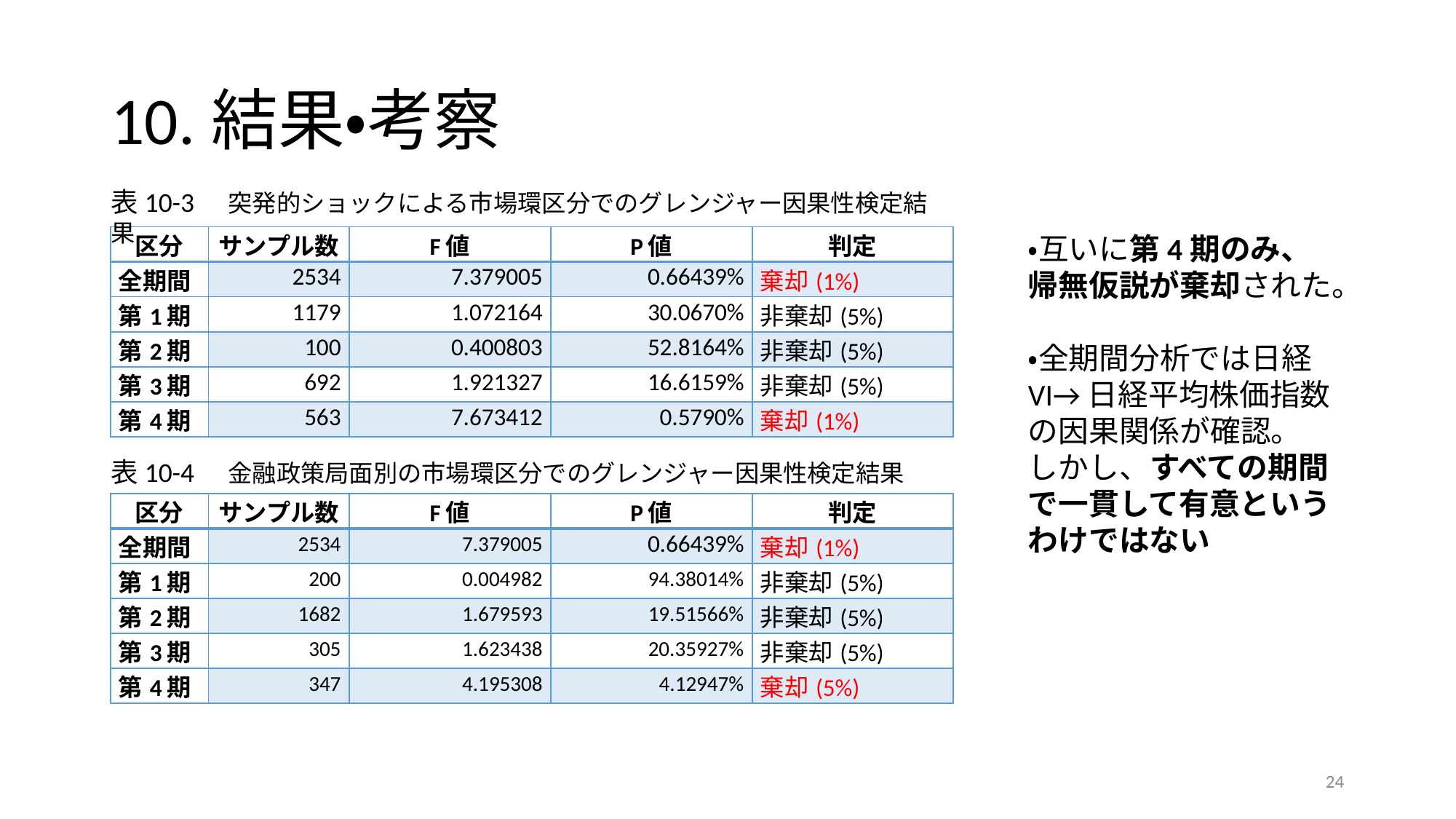

# 10.結果・考察
表10-3　突発的ショックによる市場環区分でのグレンジャー因果性検定結果
・互いに第4期のみ、帰無仮説が棄却された。

・全期間分析では日経VI→日経平均株価指数の因果関係が確認。
しかし、すべての期間で一貫して有意というわけではない
| 区分 | サンプル数 | F値 | P値 | 判定 |
| --- | --- | --- | --- | --- |
| 全期間 | 2534 | 7.379005 | 0.66439% | 棄却(1%) |
| 第1期 | 1179 | 1.072164 | 30.0670% | 非棄却(5%) |
| 第2期 | 100 | 0.400803 | 52.8164% | 非棄却(5%) |
| 第3期 | 692 | 1.921327 | 16.6159% | 非棄却(5%) |
| 第4期 | 563 | 7.673412 | 0.5790% | 棄却(1%) |
表10-4　金融政策局面別の市場環区分でのグレンジャー因果性検定結果
| 区分 | サンプル数 | F値 | P値 | 判定 |
| --- | --- | --- | --- | --- |
| 全期間 | 2534 | 7.379005 | 0.66439% | 棄却(1%) |
| 第1期 | 200 | 0.004982 | 94.38014% | 非棄却(5%) |
| 第2期 | 1682 | 1.679593 | 19.51566% | 非棄却(5%) |
| 第3期 | 305 | 1.623438 | 20.35927% | 非棄却(5%) |
| 第4期 | 347 | 4.195308 | 4.12947% | 棄却(5%) |
24